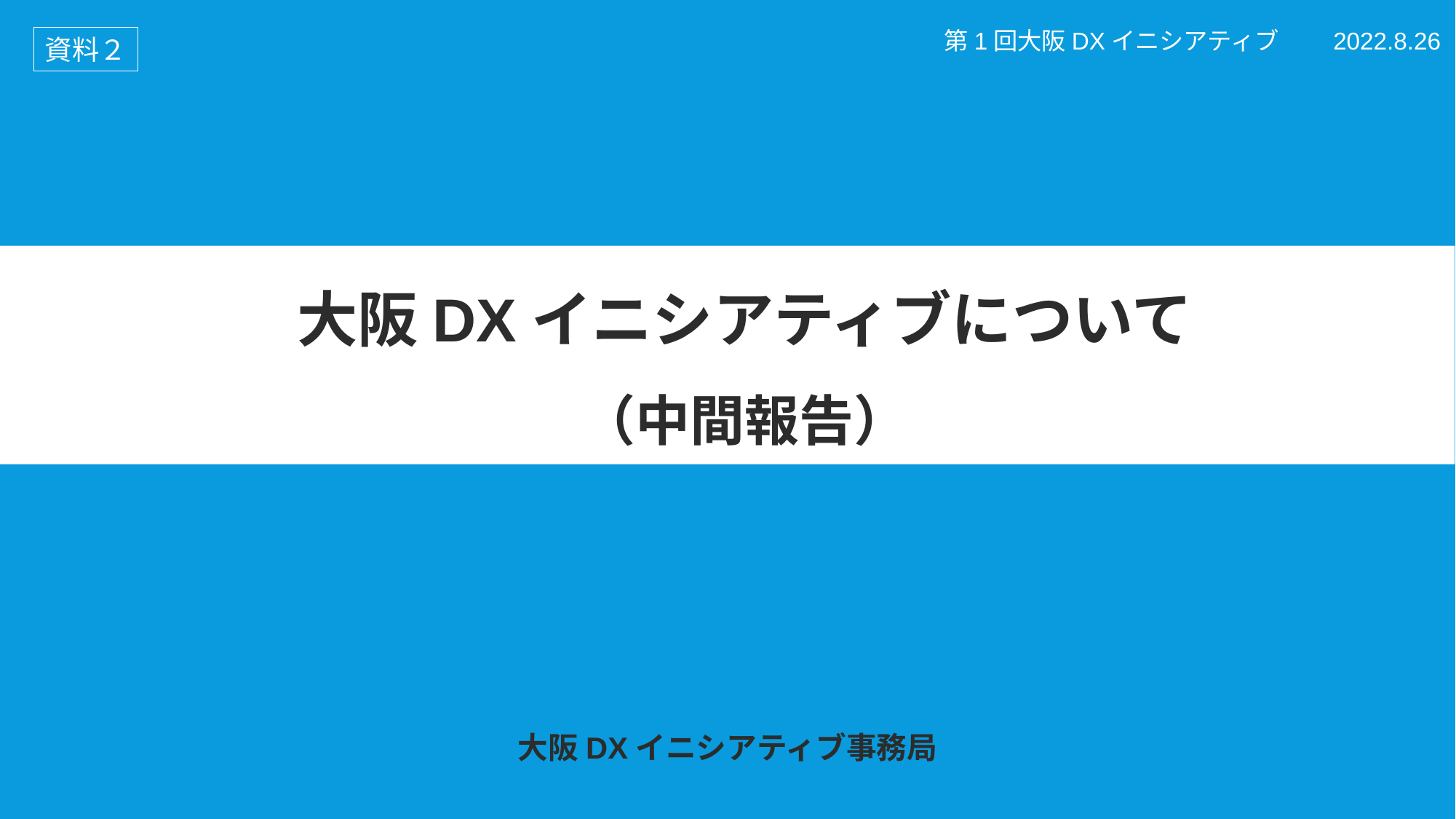

第1回大阪DXイニシアティブ　　2022.8.26
資料２
大阪DXイニシアティブについて

（中間報告）
大阪DXイニシアティブ事務局